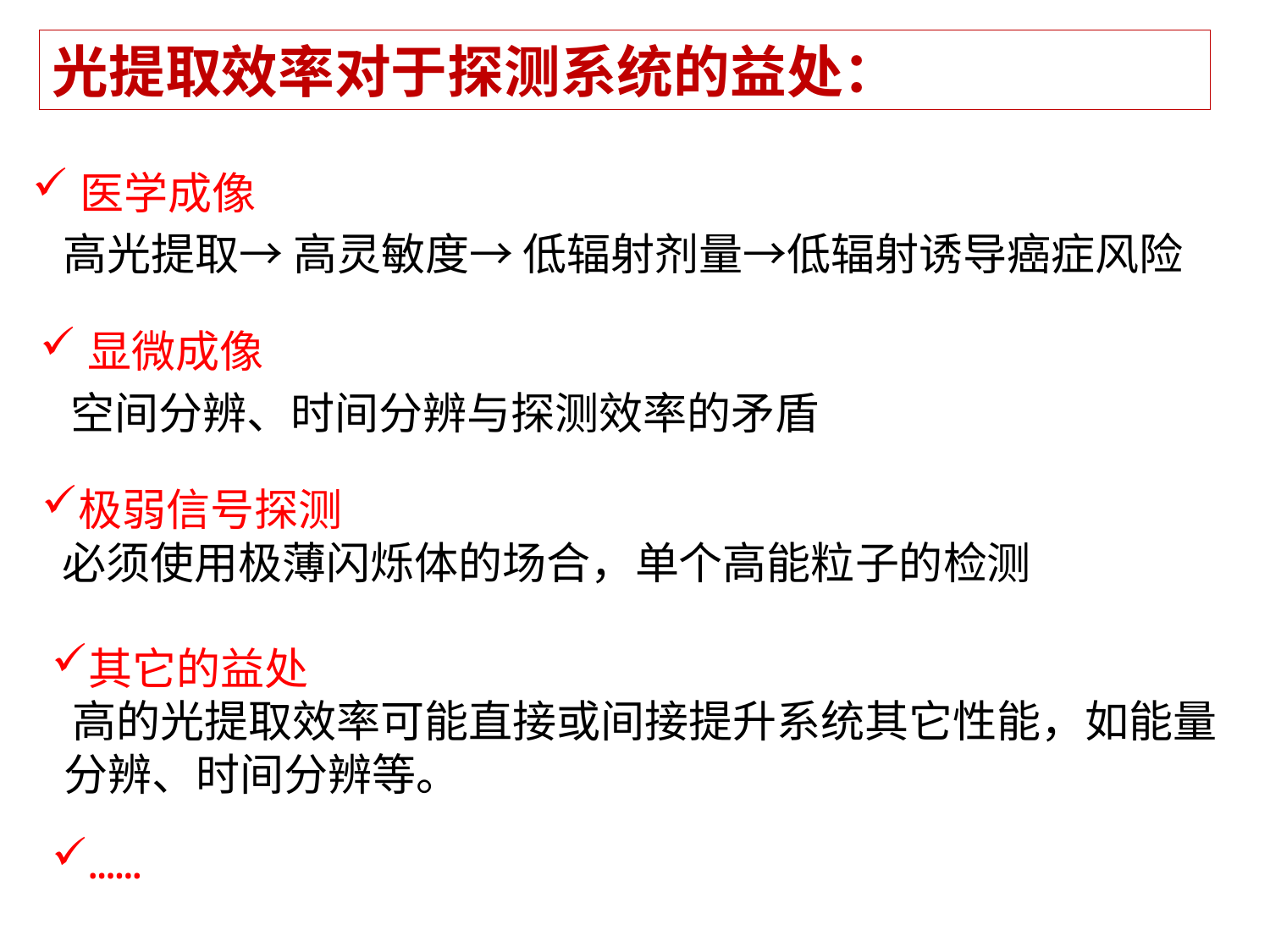

光提取效率对于探测系统的益处：
医学成像
  高光提取→ 高灵敏度→ 低辐射剂量→低辐射诱导癌症风险
显微成像
  空间分辨、时间分辨与探测效率的矛盾
极弱信号探测
 必须使用极薄闪烁体的场合，单个高能粒子的检测
其它的益处
 高的光提取效率可能直接或间接提升系统其它性能，如能量 分辨、时间分辨等。
……